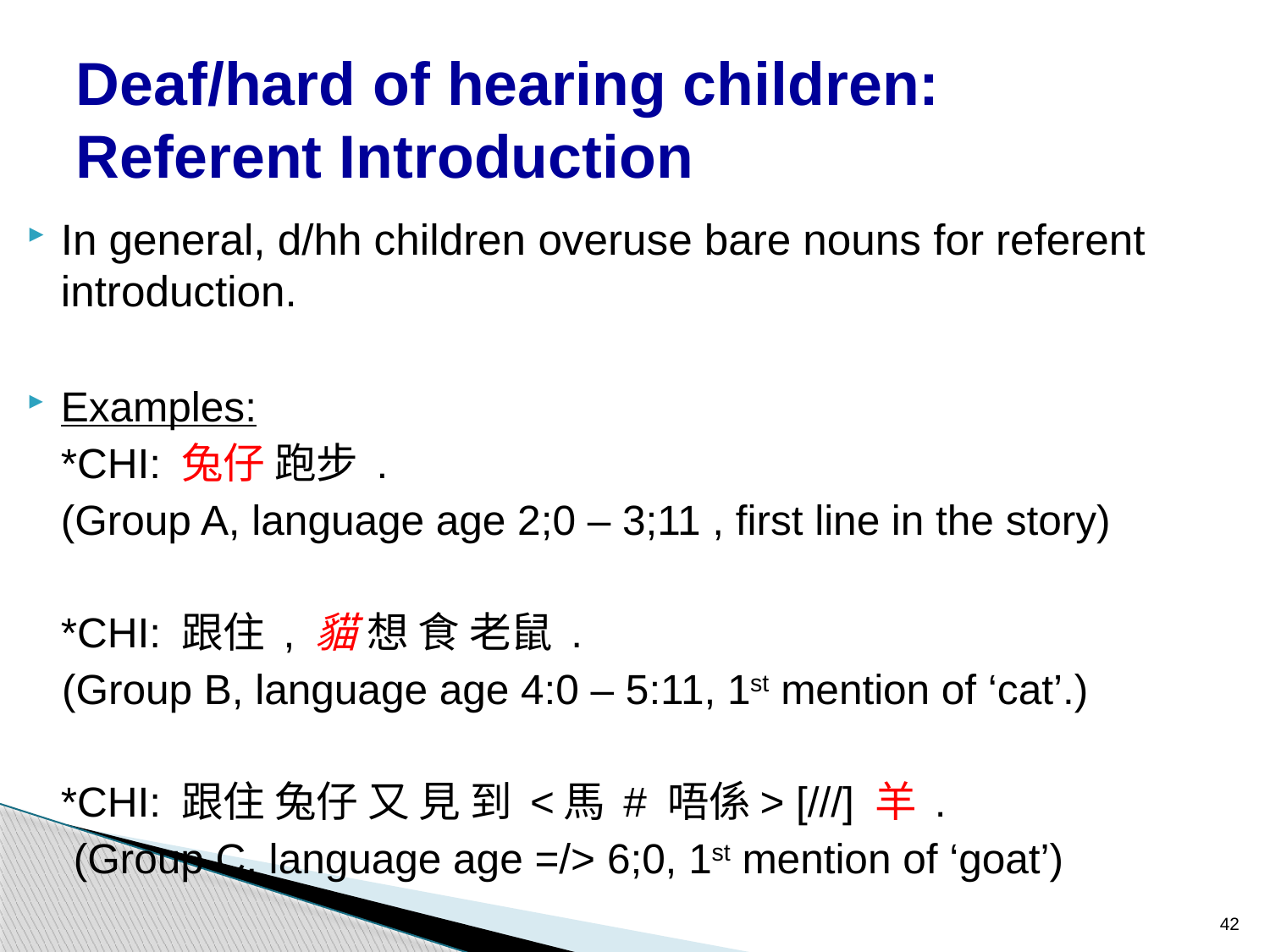

# Deaf/hard of hearing children: Referent Introduction
In general, d/hh children overuse bare nouns for referent introduction.

Examples:
	*CHI: 兔仔 跑步 .
	(Group A, language age 2;0 – 3;11 , first line in the story)

	*CHI: 跟住 , 貓 想 食 老鼠 .
   (Group B, language age 4:0 – 5:11, 1st mention of ‘cat’.)

	*CHI: 跟住 兔仔 又 見 到 <馬 # 唔係> [///] 羊 .
    (Group C, language age =/> 6;0, 1st mention of ‘goat’)

42